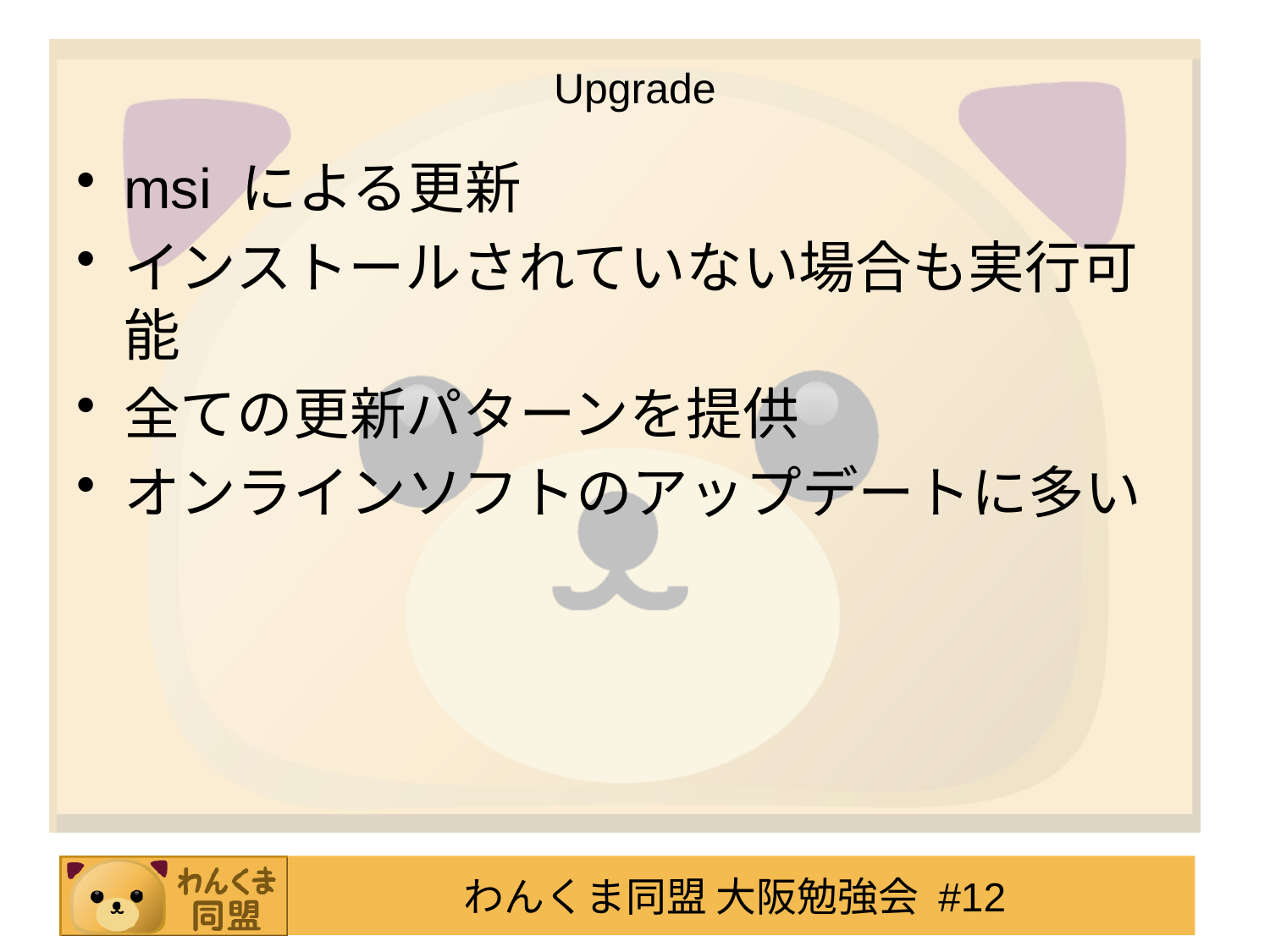

# Upgrade
msi による更新
インストールされていない場合も実行可能
全ての更新パターンを提供
オンラインソフトのアップデートに多い